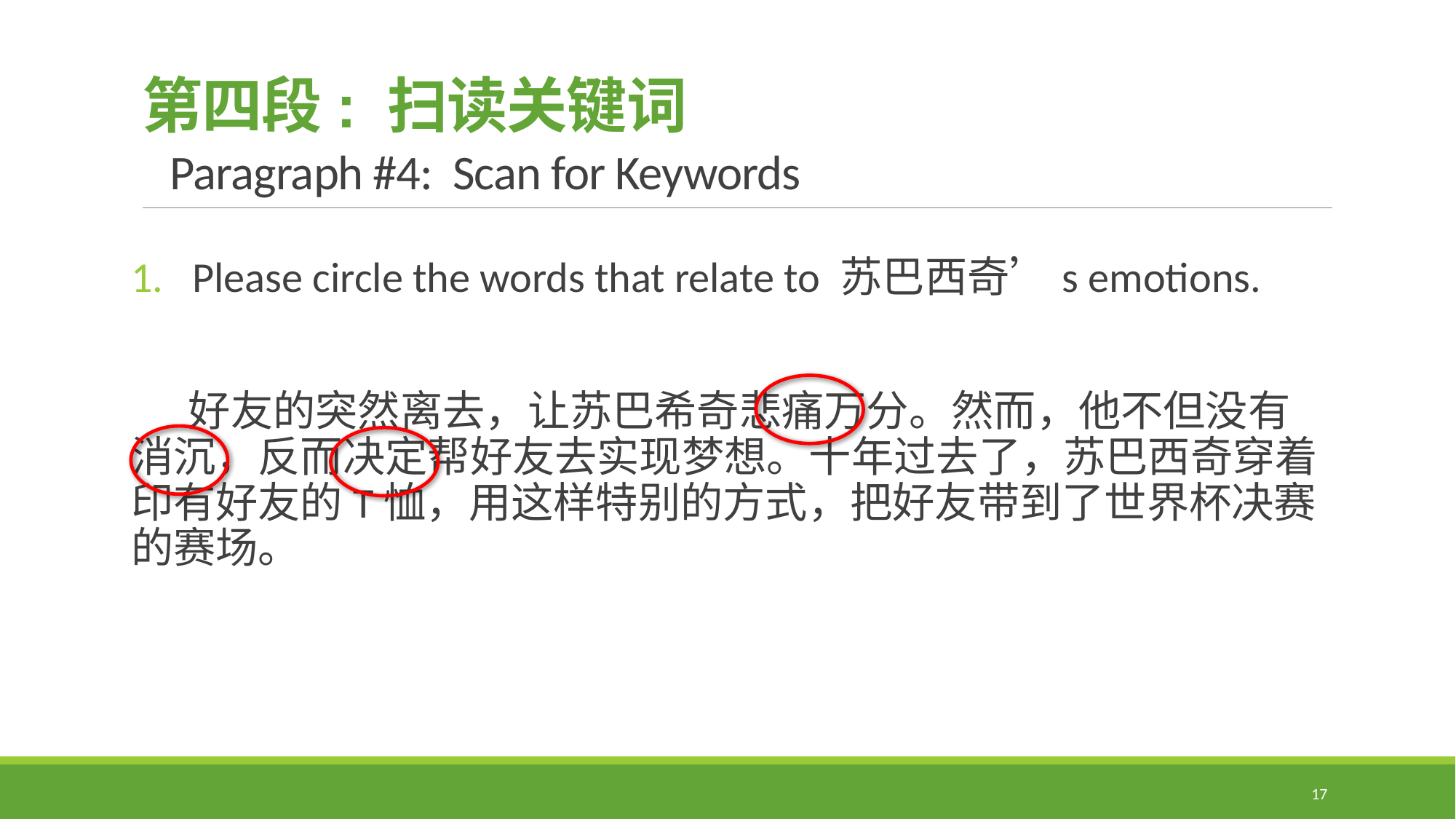

# 第四段: 扫读关键词 Paragraph #4:  Scan for Keywords
Please circle the words that relate to 苏巴西奇’s emotions.

     好友的突然离去，让苏巴希奇悲痛万分。然而，他不但没有 消沉，反而决定帮好友去实现梦想。十年过去了，苏巴西奇穿着印有好友的T恤，用这样特别的方式，把好友带到了世界杯决赛的赛场。

17